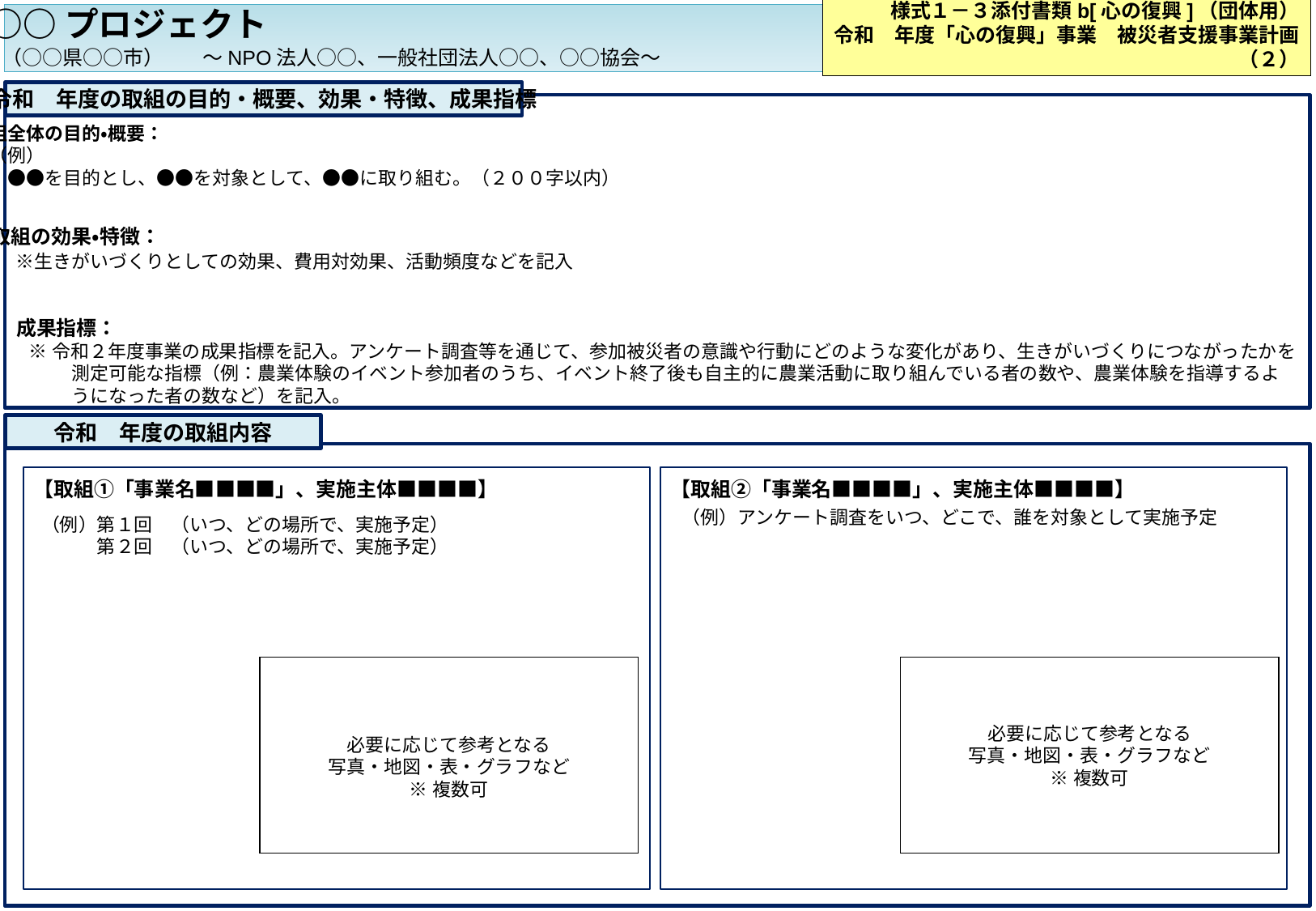

○○プロジェクト

様式１－３添付書類b[心の復興]（団体用）
令和　年度「心の復興」事業　被災者支援事業計画（２）
（○○県○○市）
～NPO法人○○、一般社団法人○○、○○協会～
令和　年度の取組の目的・概要、効果・特徴、成果指標

取組全体の目的・概要：
　（例）
　　●●を目的とし、●●を対象として、●●に取り組む。（２００字以内）

取組の効果・特徴：
　 ※生きがいづくりとしての効果、費用対効果、活動頻度などを記入

成果指標：
   ※令和２年度事業の成果指標を記入。アンケート調査等を通じて、参加被災者の意識や行動にどのような変化があり、生きがいづくりにつながったかを
　　　測定可能な指標（例：農業体験のイベント参加者のうち、イベント終了後も自主的に農業活動に取り組んでいる者の数や、農業体験を指導するよ
　　　うになった者の数など）を記入。
令和　年度の取組内容

【取組①「事業名■■■■」、実施主体■■■■】
【取組②「事業名■■■■」、実施主体■■■■】
（例）アンケート調査をいつ、どこで、誰を対象として実施予定
（例）第１回　（いつ、どの場所で、実施予定）
　　　第２回　（いつ、どの場所で、実施予定）

必要に応じて参考となる
写真・地図・表・グラフなど
※複数可
必要に応じて参考となる
写真・地図・表・グラフなど
※複数可